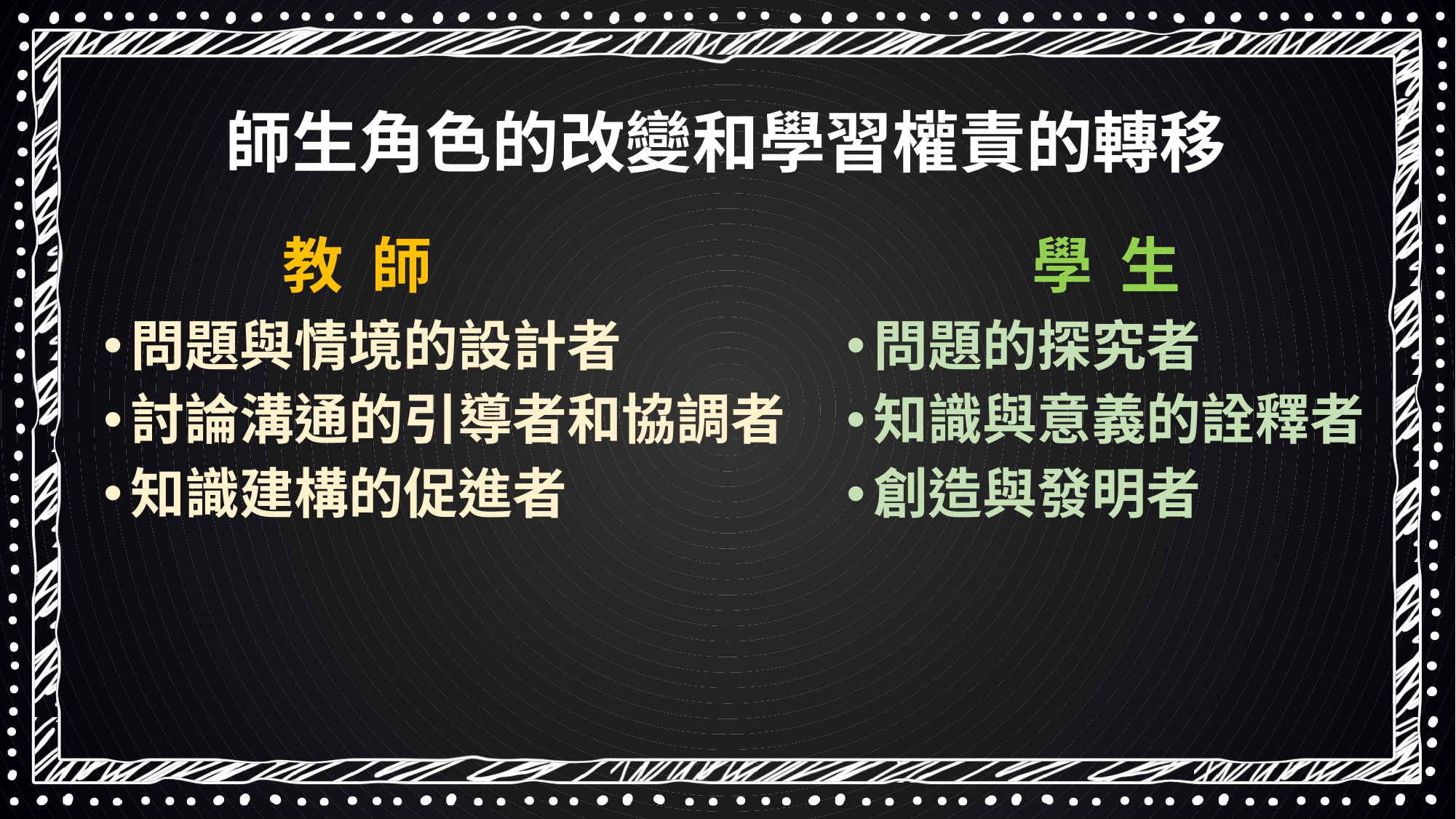

師生角色的改變和學習權責的轉移
教  師
學  生
問題與情境的設計者
討論溝通的引導者和協調者
知識建構的促進者

問題的探究者
知識與意義的詮釋者
創造與發明者